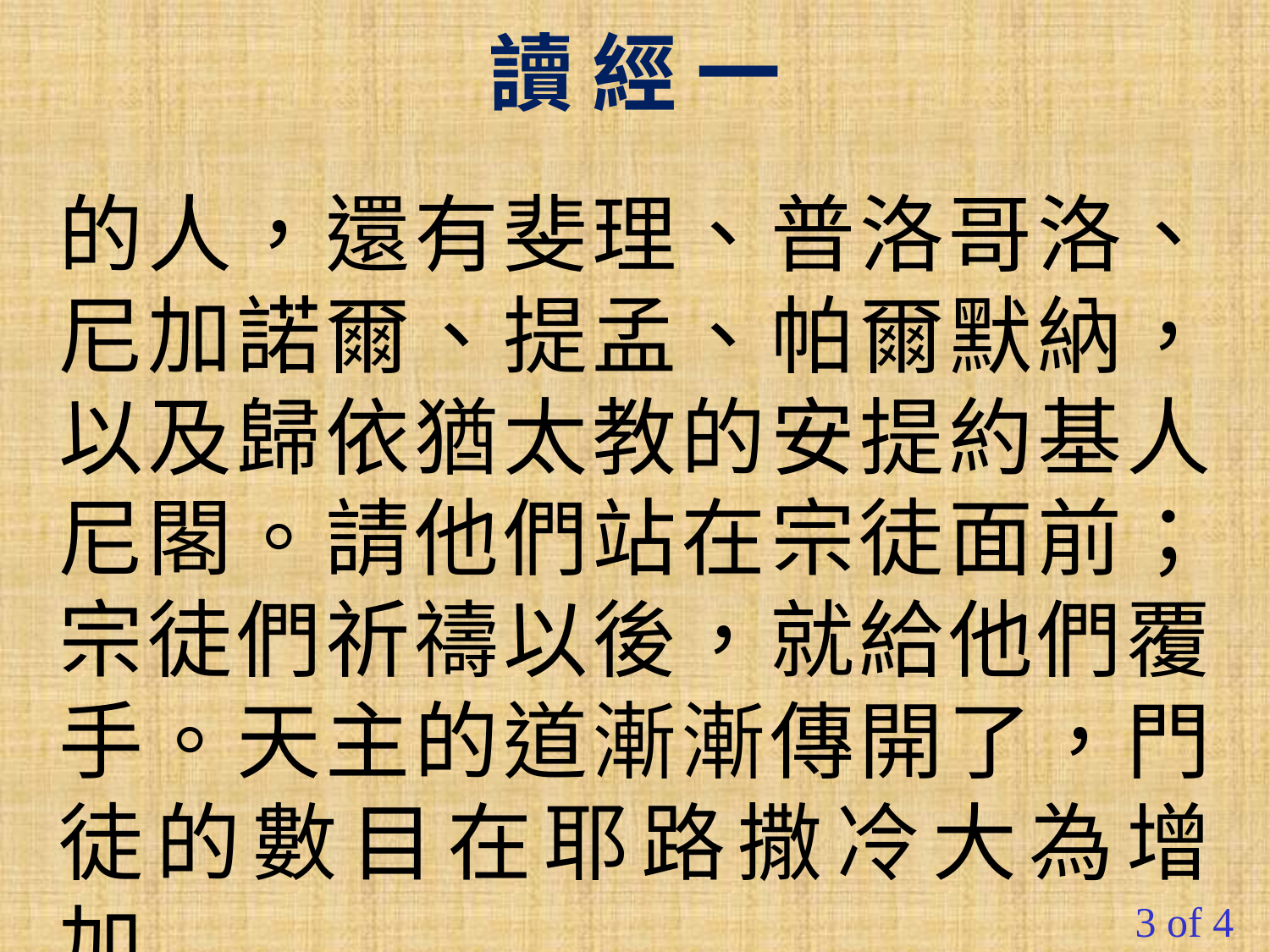

讀 經 一

的人，還有斐理、普洛哥洛、尼加諾爾、提孟、帕爾默納，以及歸依猶太教的安提約基人尼閣。請他們站在宗徒面前；宗徒們祈禱以後，就給他們覆手。天主的道漸漸傳開了，門徒的數目在耶路撒冷大為增加，
#
3 of 4